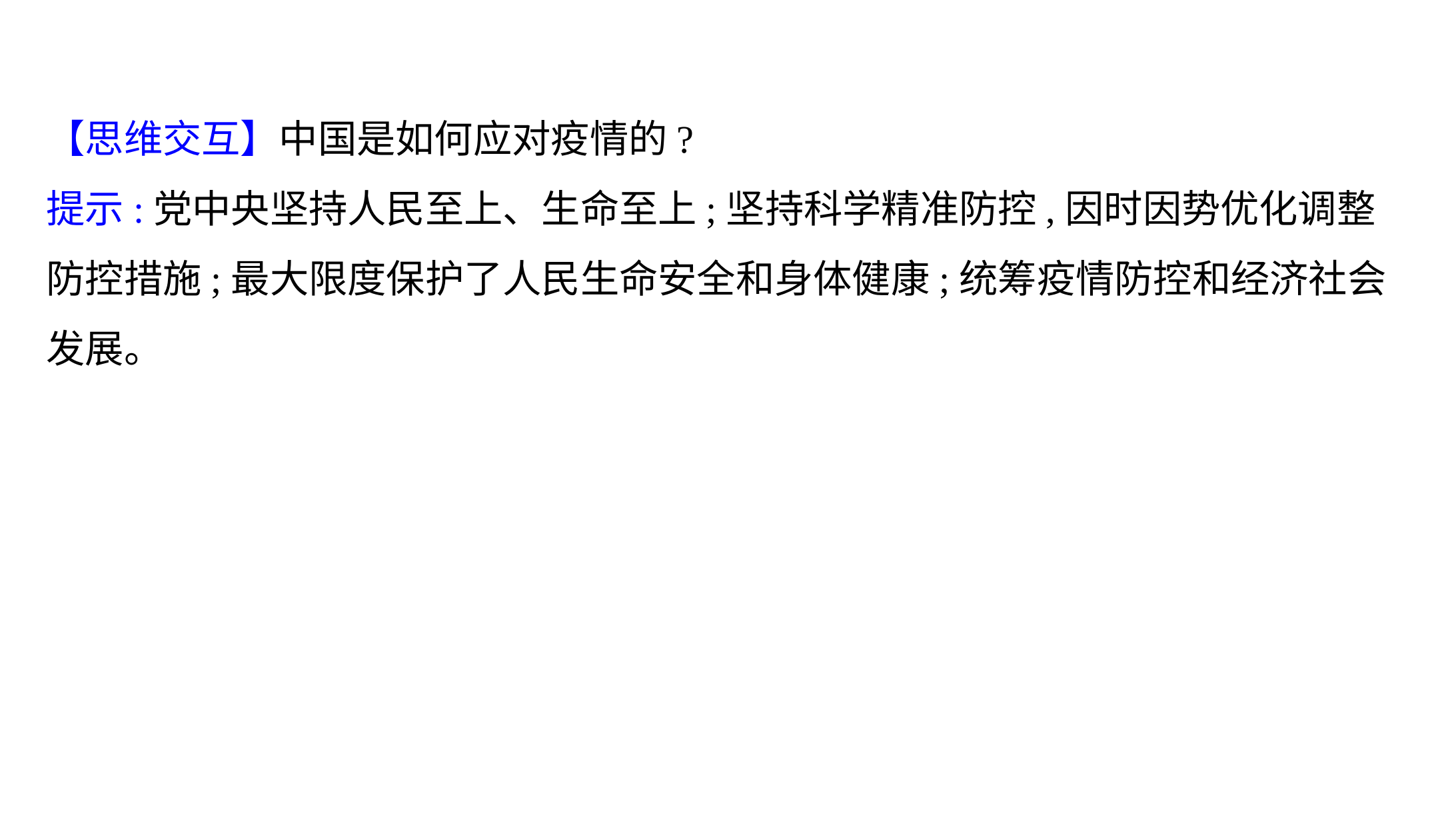

【思维交互】中国是如何应对疫情的?
提示:党中央坚持人民至上、生命至上;坚持科学精准防控,因时因势优化调整防控措施;最大限度保护了人民生命安全和身体健康;统筹疫情防控和经济社会发展。